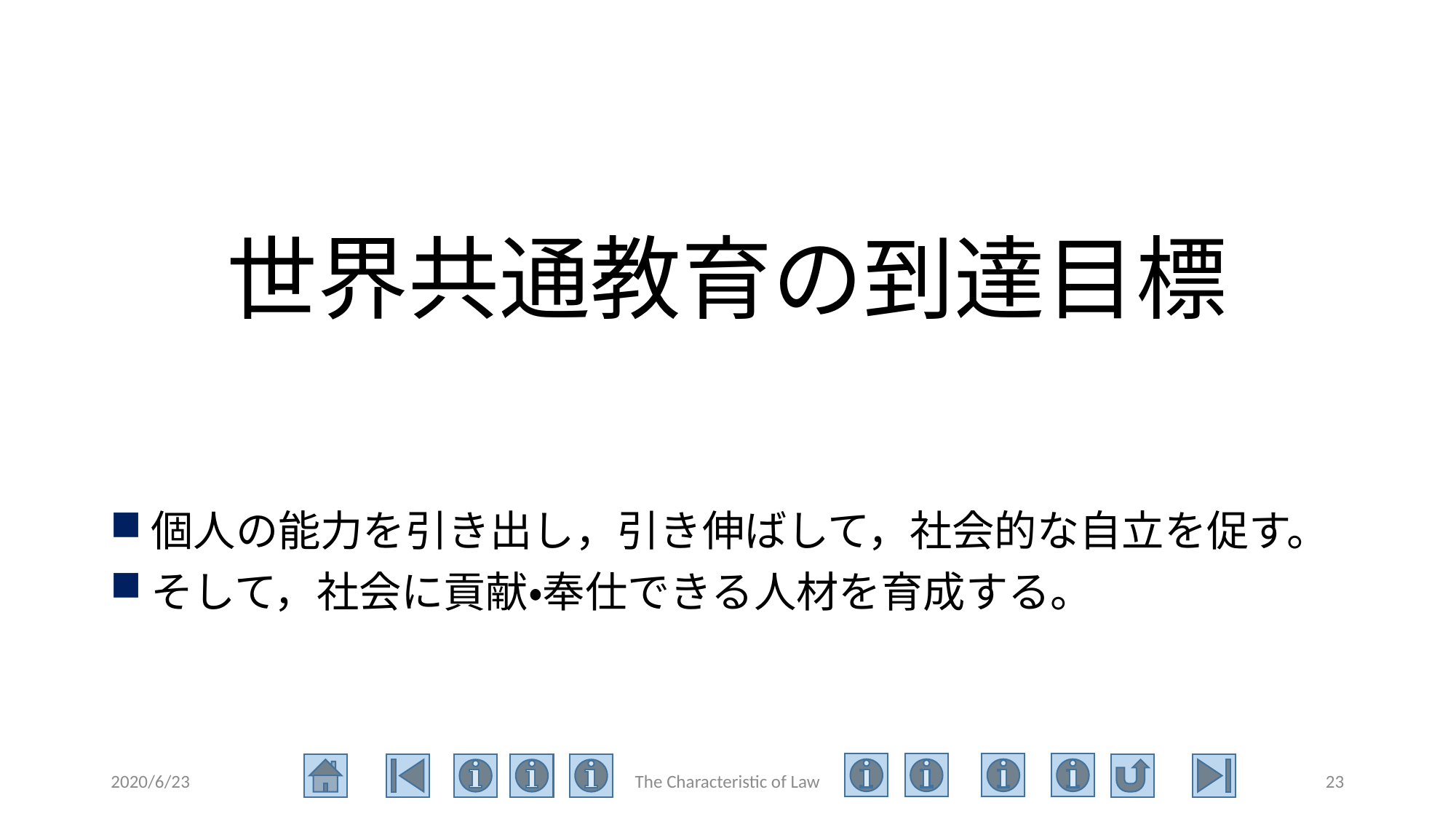

# 世界共通教育の到達目標
個人の能力を引き出し，引き伸ばして，社会的な自立を促す。
そして，社会に貢献・奉仕できる人材を育成する。

2020/6/23
The Characteristic of Law
23